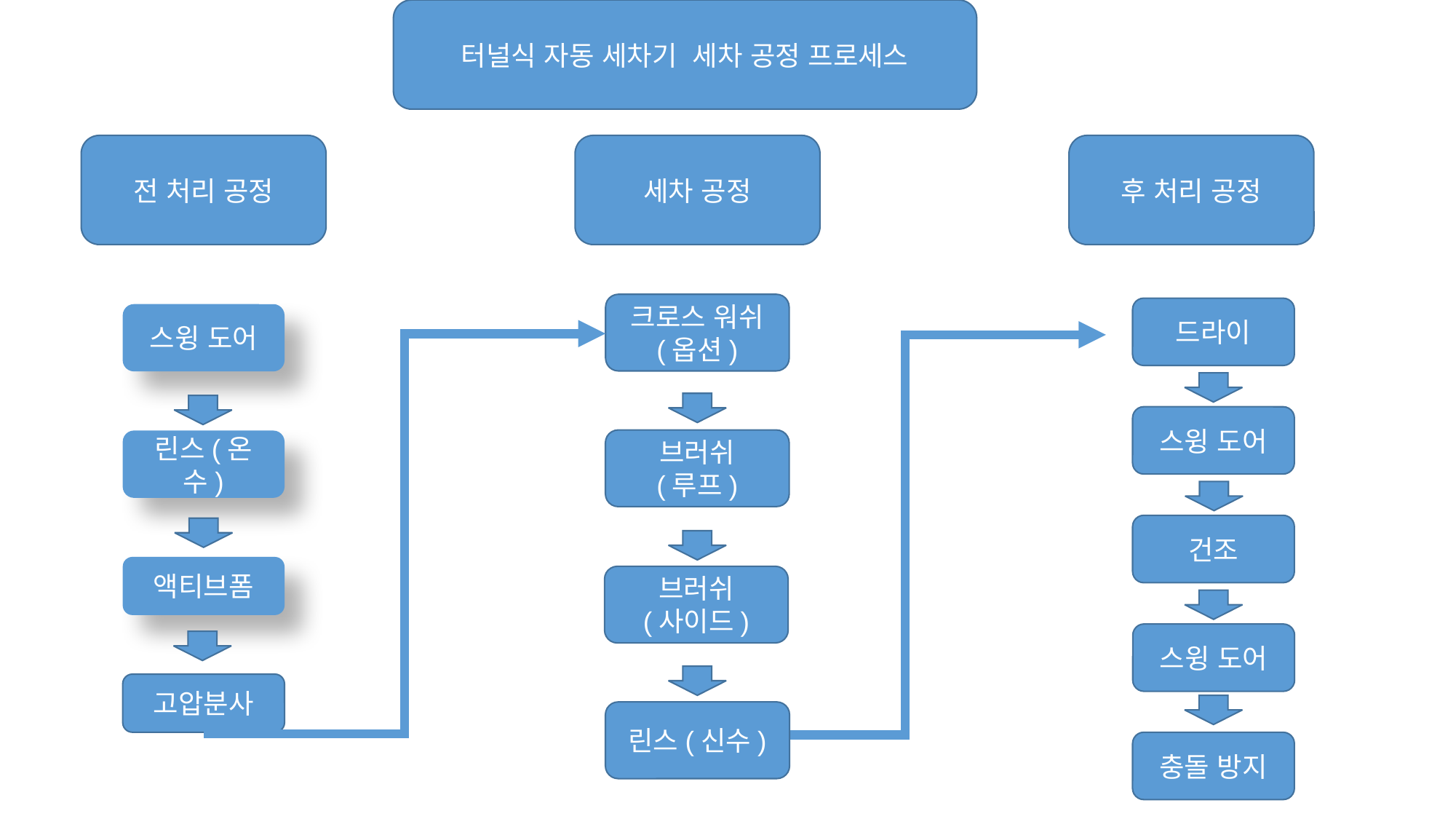

터널식 자동 세차기  세차 공정 프로세스
전 처리 공정
세차 공정
후 처리 공정
크로스 워쉬
(옵션)
드라이
스윙 도어

스윙 도어
브러쉬
(루프)
린스(온수)

건조

액티브폼
브러쉬
(사이드)

스윙 도어

고압분사

린스(신수)
충돌 방지